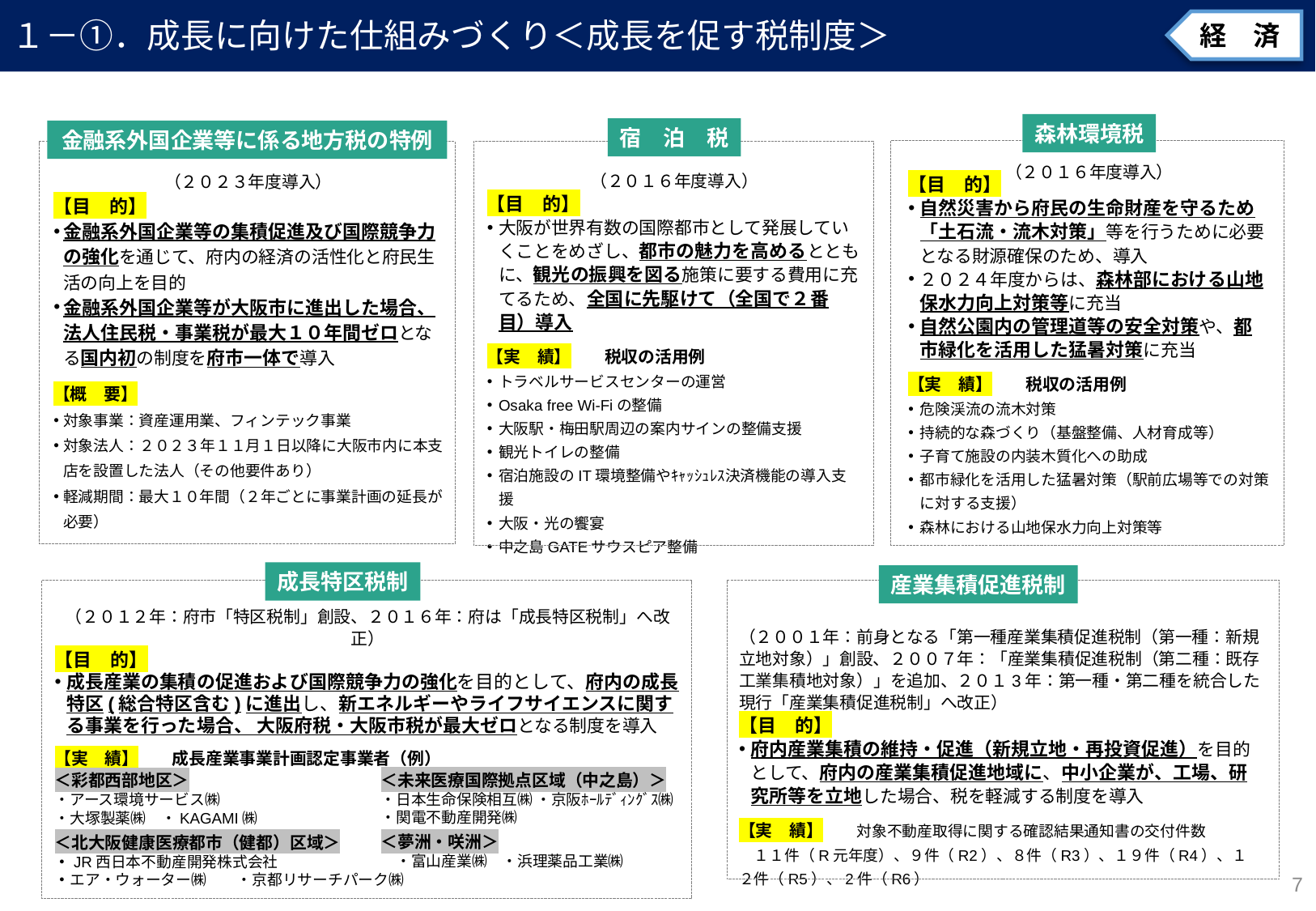

１－①．成長に向けた仕組みづくり＜成長を促す税制度＞
経　済
森林環境税
宿　泊　税

（２０１６年度導入）
【目　的】
大阪が世界有数の国際都市として発展していくことをめざし、都市の魅力を高めるとともに、観光の振興を図る施策に要する費用に充てるため、全国に先駆けて（全国で２番目）導入
【実　績】　　税収の活用例
トラベルサービスセンターの運営
Osaka free Wi-Fiの整備
大阪駅・梅田駅周辺の案内サインの整備支援
観光トイレの整備
宿泊施設のIT環境整備やｷｬｯｼｭﾚｽ決済機能の導入支援
大阪・光の饗宴
中之島GATEサウスピア整備
金融系外国企業等に係る地方税の特例

（２０２３年度導入）
【目　的】
金融系外国企業等の集積促進及び国際競争力の強化を通じて、府内の経済の活性化と府民生活の向上を目的
金融系外国企業等が大阪市に進出した場合、法人住民税・事業税が最大１０年間ゼロとなる国内初の制度を府市一体で導入
【概　要】
対象事業：資産運用業、フィンテック事業
対象法人：２０２３年１１月１日以降に大阪市内に本支店を設置した法人（その他要件あり）
軽減期間：最大１０年間（２年ごとに事業計画の延長が必要）

（２０１６年度導入）
【目　的】
自然災害から府民の生命財産を守るため「土石流・流木対策」等を行うために必要となる財源確保のため、導入
２０２４年度からは、森林部における山地保水力向上対策等に充当
自然公園内の管理道等の安全対策や、都市緑化を活用した猛暑対策に充当
【実　績】　　税収の活用例
危険渓流の流木対策
持続的な森づくり（基盤整備、人材育成等）
子育て施設の内装木質化への助成
都市緑化を活用した猛暑対策（駅前広場等での対策に対する支援）
森林における山地保水力向上対策等
成長特区税制
産業集積促進税制

（２０１２年：府市「特区税制」創設、２０１６年：府は「成長特区税制」へ改正）
【目　的】
成長産業の集積の促進および国際競争力の強化を目的として、府内の成長特区(総合特区含む)に進出し、新エネルギーやライフサイエンスに関する事業を行った場合、 大阪府税・大阪市税が最大ゼロとなる制度を導入
【実　績】　　成長産業事業計画認定事業者（例）
＜彩都西部地区＞
・アース環境サービス㈱
・大塚製薬㈱　・KAGAMI㈱
＜北大阪健康医療都市（健都）区域＞
・JR西日本不動産開発株式会社
・エア・ウォーター㈱　　・京都リサーチパーク㈱
（２００１年：前身となる「第一種産業集積促進税制（第一種：新規立地対象）」創設、２００７年：「産業集積促進税制（第二種：既存工業集積地対象）」を追加、２０１3年：第一種・第二種を統合した現行「産業集積促進税制」へ改正）
【目　的】
府内産業集積の維持・促進（新規立地・再投資促進）を目的として、府内の産業集積促進地域に、中小企業が、工場、研究所等を立地した場合、税を軽減する制度を導入
【実　績】　　対象不動産取得に関する確認結果通知書の交付件数
　１１件（R元年度）、９件（R2）、８件（R3）、１９件（R4）、１２件（R5）、2件（R6）
＜未来医療国際拠点区域（中之島）＞
・日本生命保険相互㈱ ・京阪ﾎｰﾙﾃﾞｨﾝｸﾞｽ㈱
・関電不動産開発㈱
＜夢洲・咲洲＞
　・富山産業㈱　・浜理薬品工業㈱

7